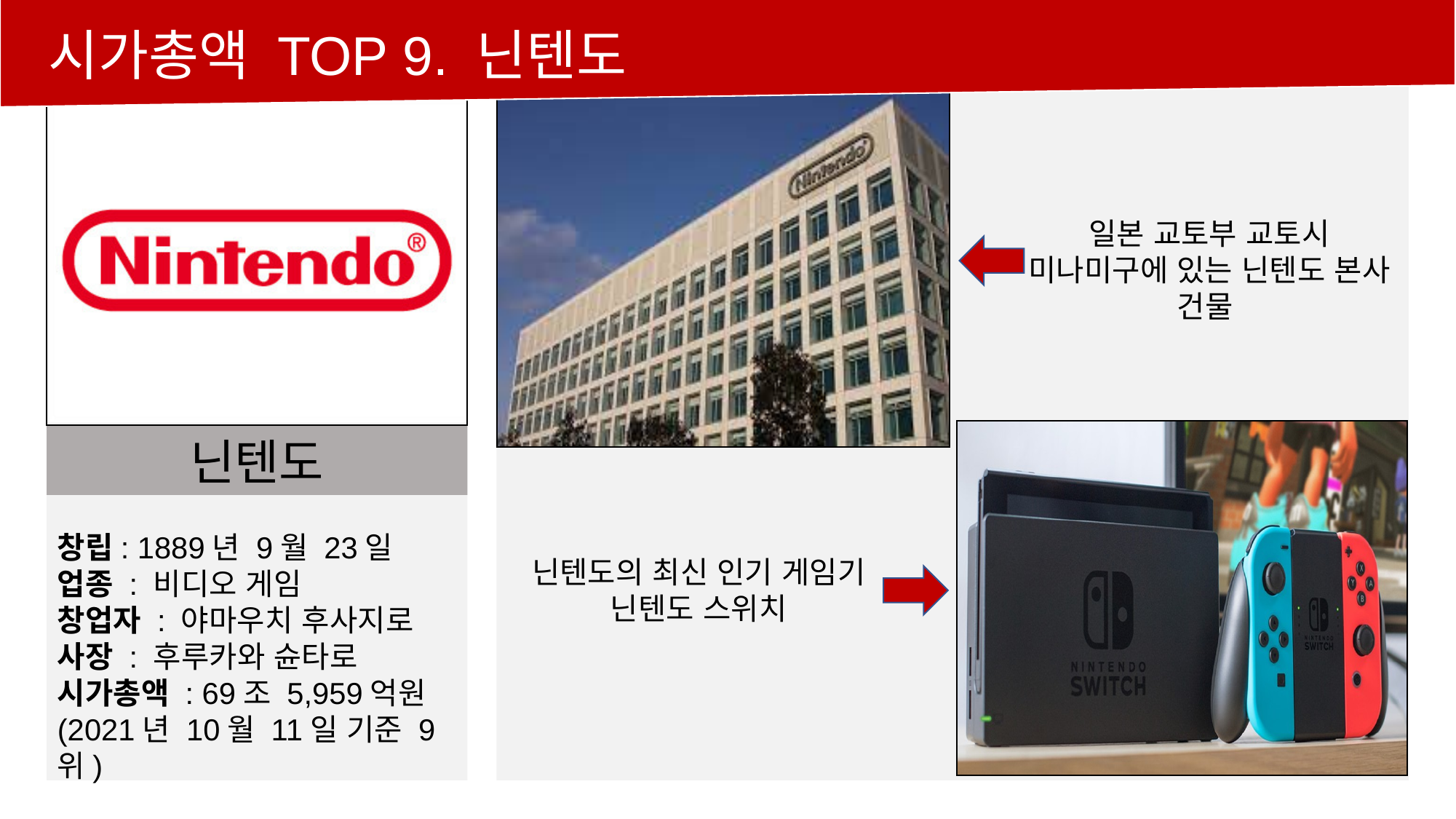

시가총액 TOP 9. 닌텐도

일본 교토부 교토시 미나미구에 있는 닌텐도 본사 건물

닌텐도
창립: 1889년 9월 23일
업종 : 비디오 게임
창업자 : 야마우치 후사지로
사장 : 후루카와 슌타로
시가총액 : 69조 5,959억원
(2021년 10월 11일 기준 9위)
닌텐도의 최신 인기 게임기
닌텐도 스위치